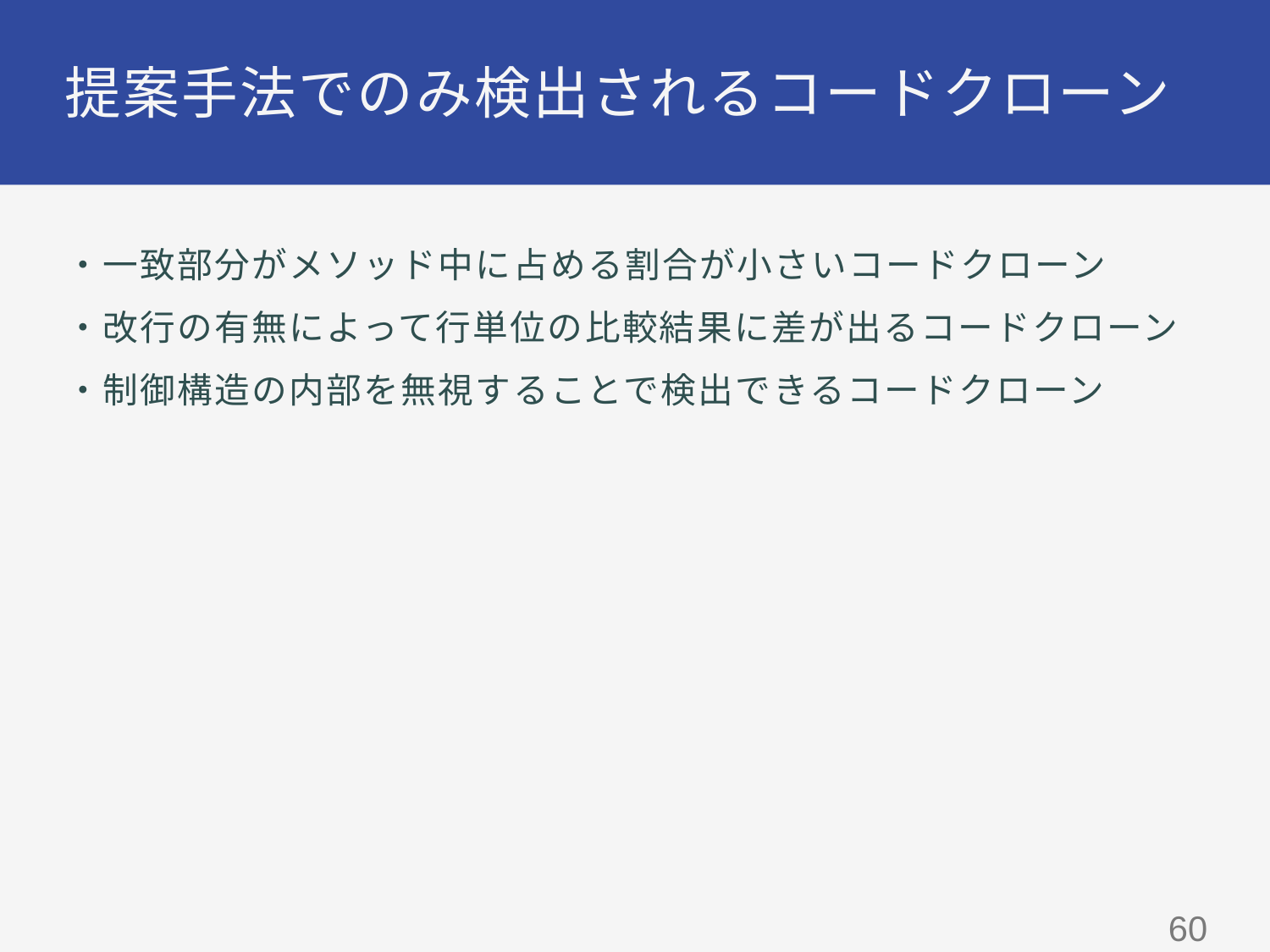

# 提案手法でのみ検出されるコードクローン
・一致部分がメソッド中に占める割合が小さいコードクローン
・改行の有無によって行単位の比較結果に差が出るコードクローン
・制御構造の内部を無視することで検出できるコードクローン
60